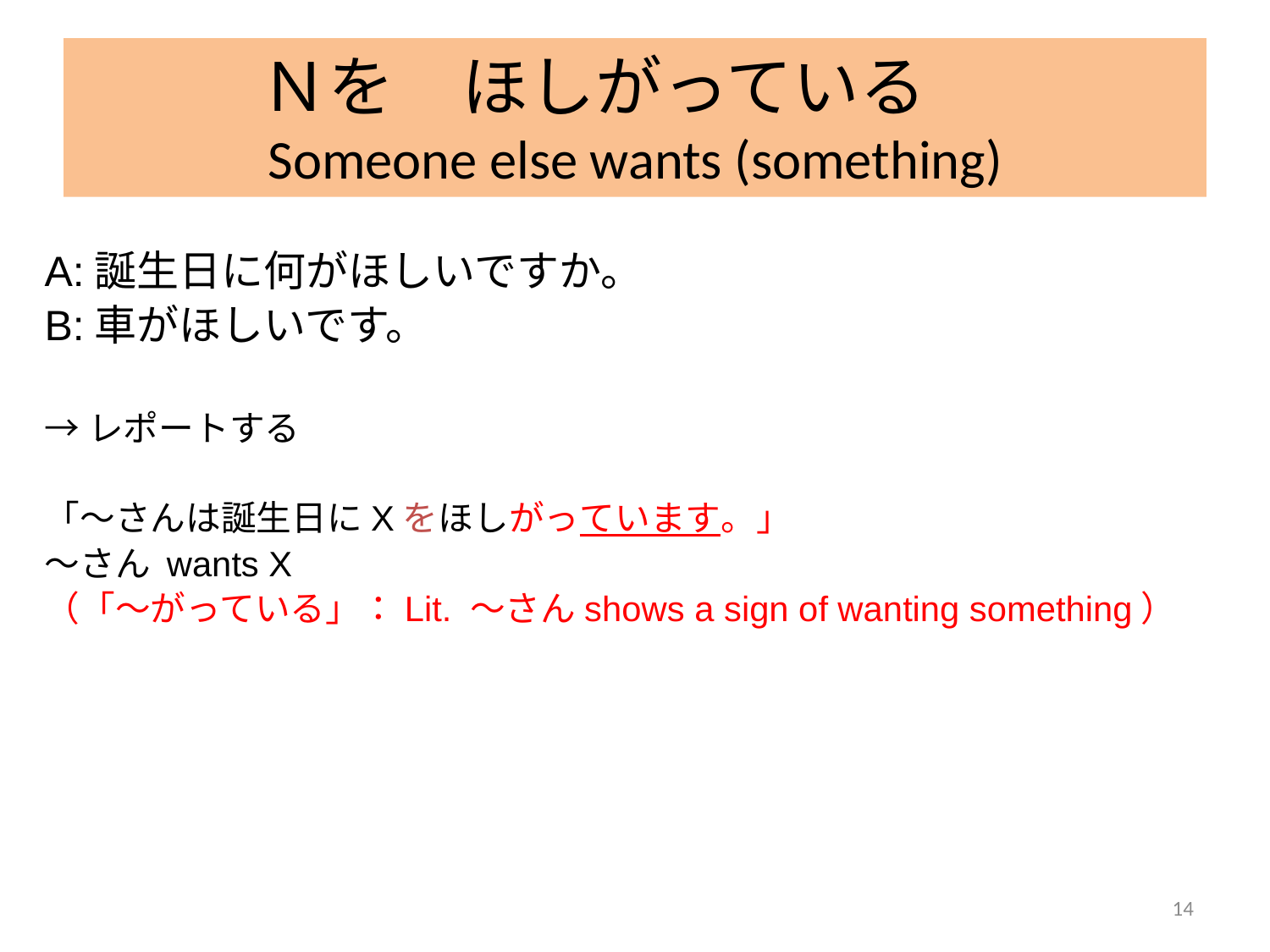

# Ｎを　ほしがっている　 Someone else wants (something)
A:誕生日に何がほしいですか。
B:車がほしいです。

→レポートする

「～さんは誕生日にXをほしがっています。」
〜さん wants X
（「～がっている」：Lit. ～さんshows a sign of wanting something）

14